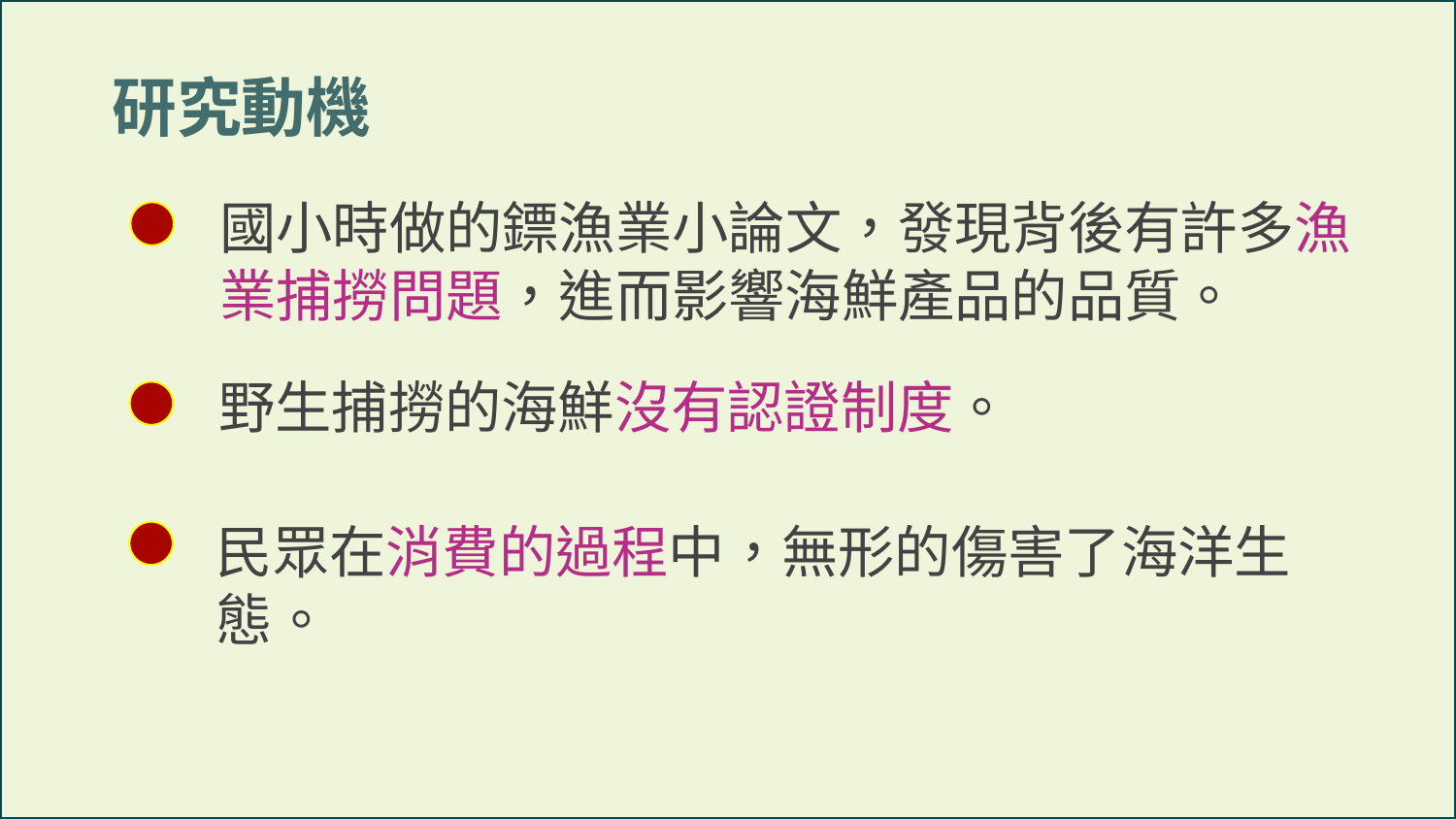

# 研究動機
國小時做的鏢漁業小論文，發現背後有許多漁業捕撈問題，進而影響海鮮產品的品質。

野生捕撈的海鮮沒有認證制度。

民眾在消費的過程中，無形的傷害了海洋生態。